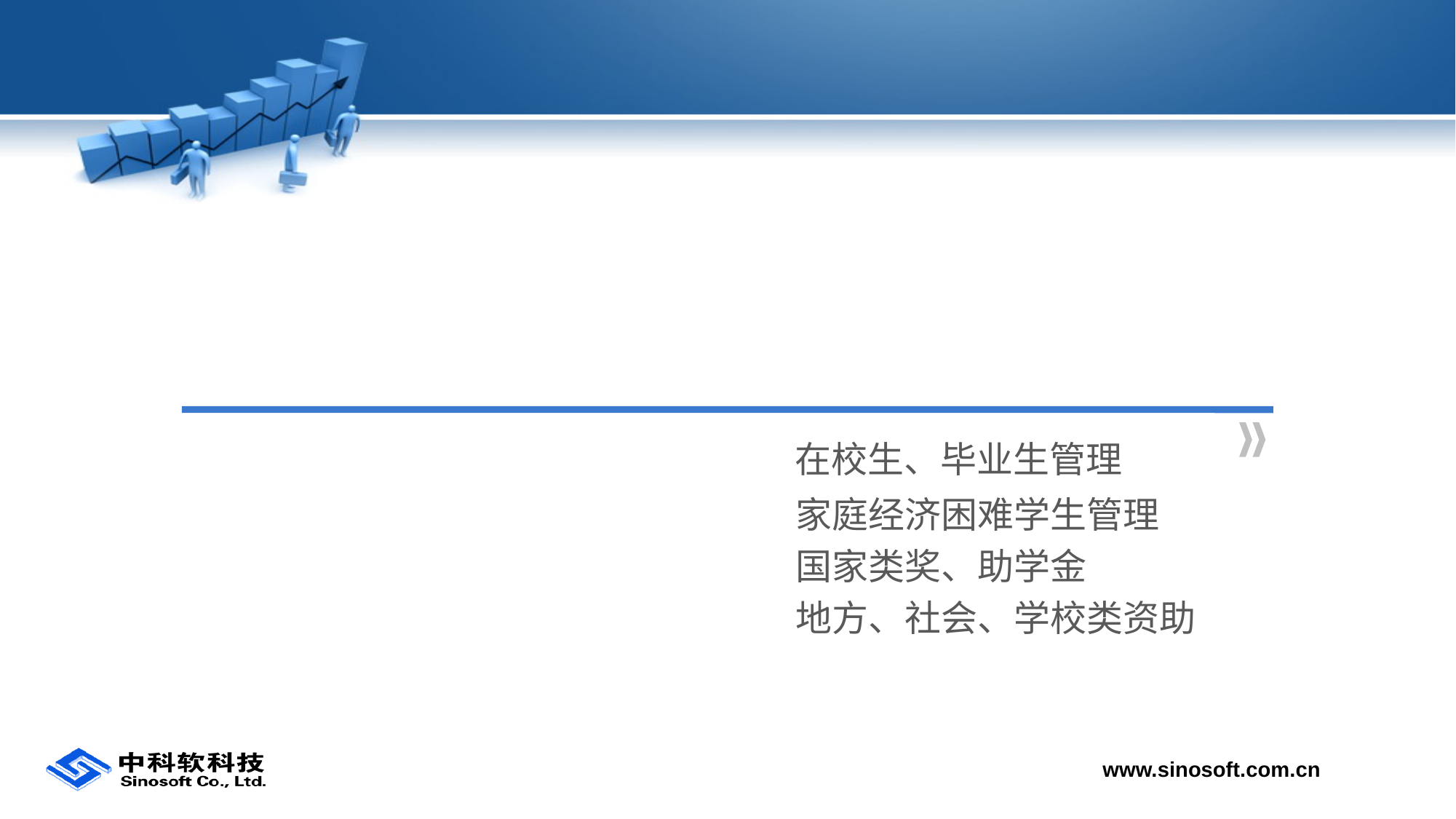

二、核心业务流程

在校生、毕业生管理
家庭经济困难学生管理
国家类奖、助学金
地方、社会、学校类资助